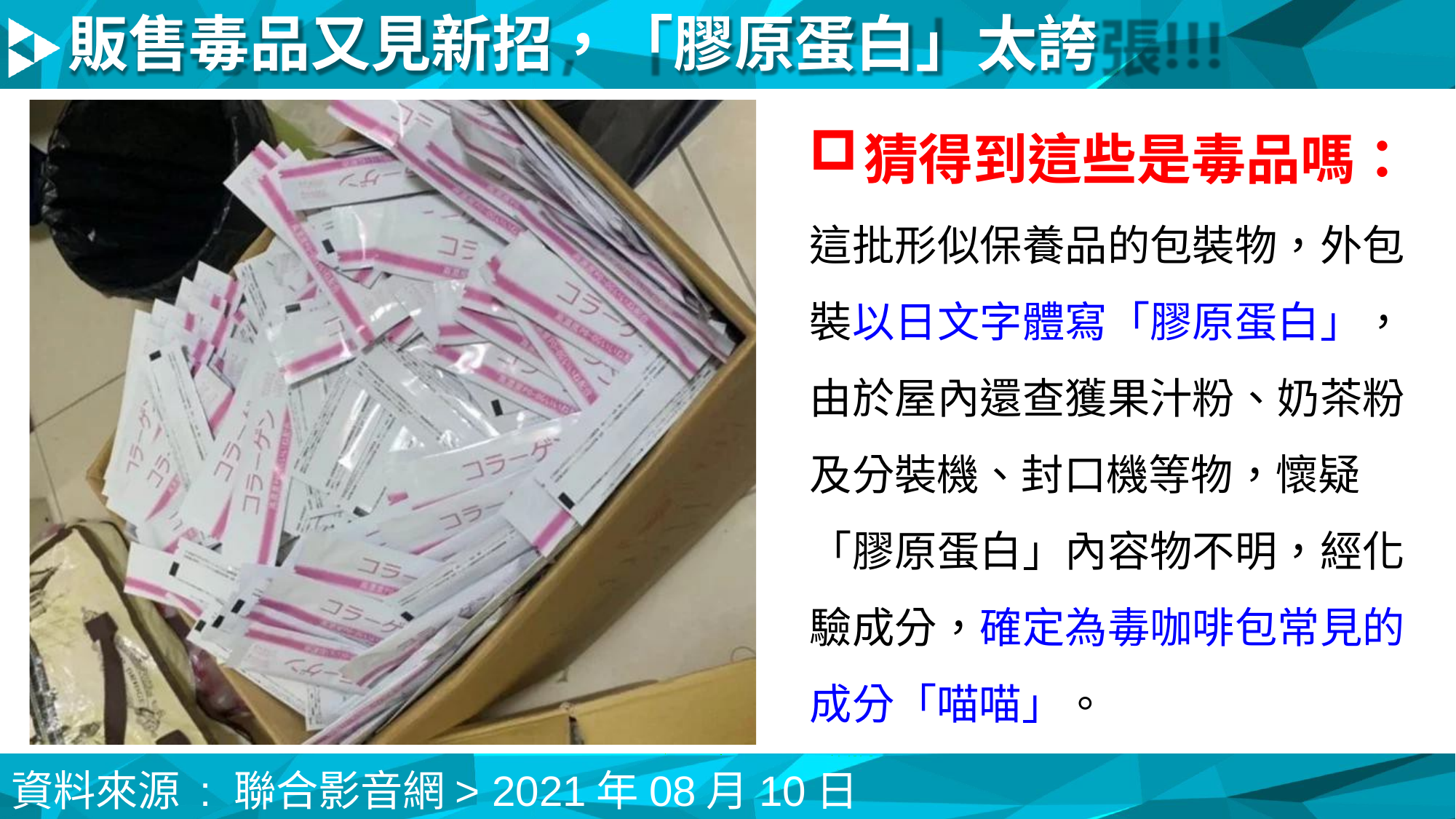

# 販售毒品又見新招，「膠原蛋白」太誇張!!!
猜得到這些是毒品嗎：
這批形似保養品的包裝物，外包 裝以日文字體寫「膠原蛋白」， 由於屋內還查獲果汁粉、奶茶粉 及分裝機、封口機等物，懷疑
「膠原蛋白」內容物不明，經化 驗成分，確定為毒咖啡包常見的 成分「喵喵」。
資料來源 : 聯合影音網> 2021年08月10日